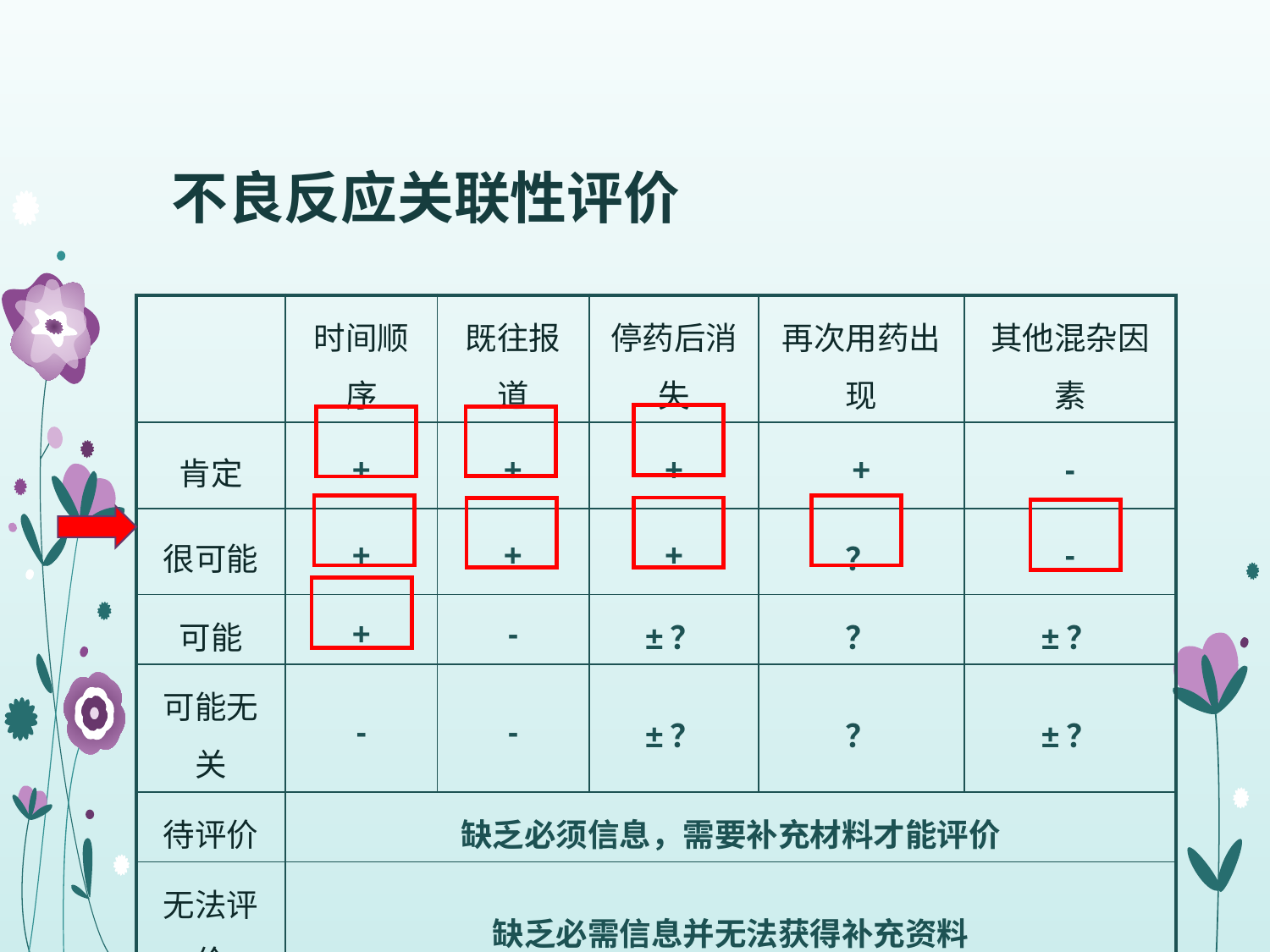

# 不良反应关联性评价
|  | 时间顺序 | 既往报道 | 停药后消失 | 再次用药出现 | 其他混杂因素 |
| --- | --- | --- | --- | --- | --- |
| 肯定 | + | + | + | + | - |
| 很可能 | + | + | + | ？ | - |
| 可能 | + | - | ±？ | ？ | ±？ |
| 可能无关 | - | - | ±？ | ？ | ±？ |
| 待评价 | 缺乏必须信息，需要补充材料才能评价 |  |  |  |  |
| 无法评价 | 缺乏必需信息并无法获得补充资料 |  |  |  |  |